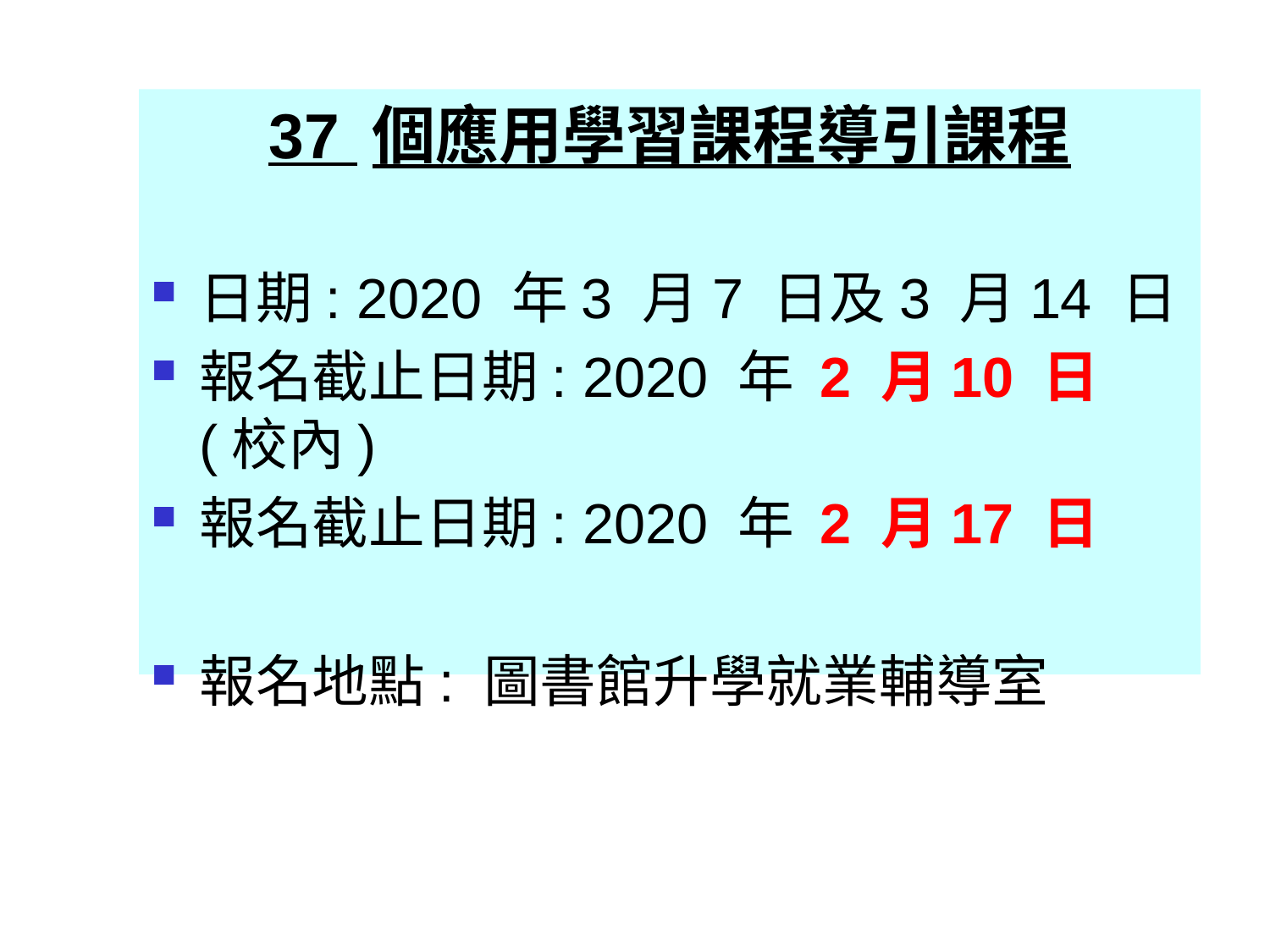

# 37 個應用學習課程導引課程

日期: 2020 年3 月7 日及3 月14 日
報名截止日期: 2020 年 2 月10 日(校內)
報名截止日期: 2020 年 2 月17 日

報名地點: 圖書館升學就業輔導室